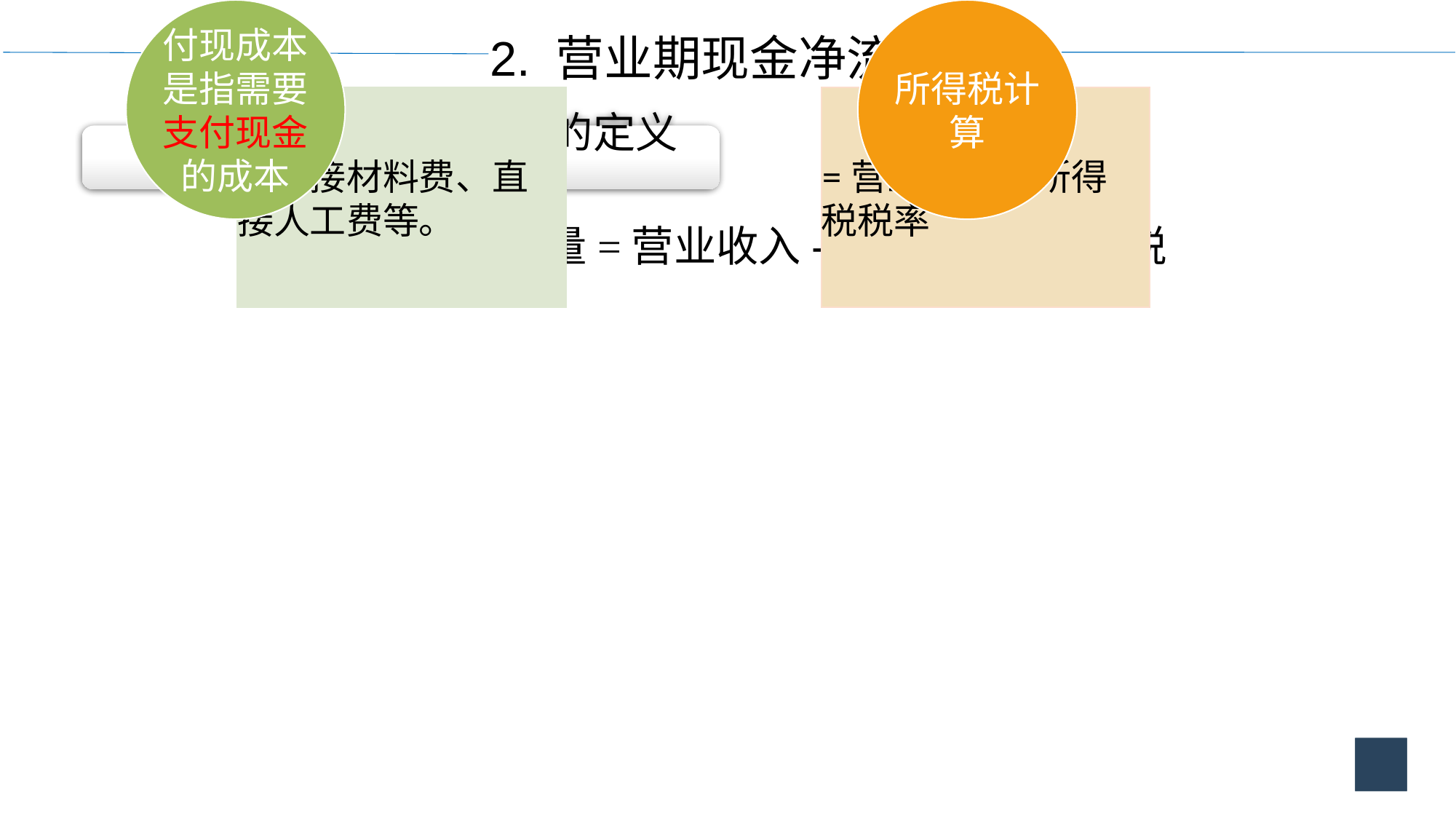

2. 营业期现金净流量

（1）根据现金净流量的定义计算
运营期现金净流量=营业收入-付现成本-所得税
如直接材料费、直接人工费等。
付现成本是指需要支付现金的成本
=营业利润×所得税税率
所得税计算
38